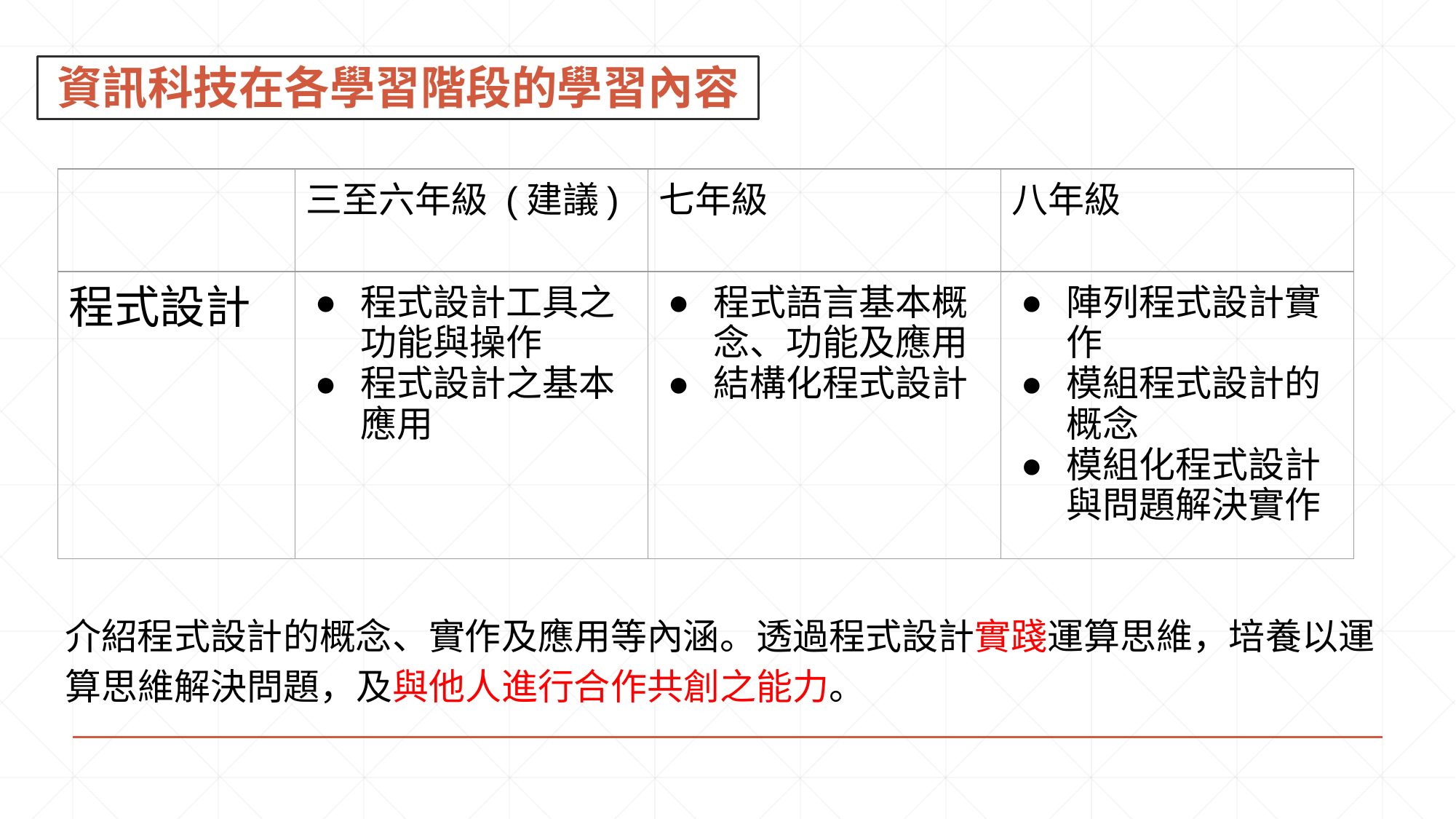

資訊科技在各學習階段的學習內容
|  | 三至六年級 (建議) | 七年級 | 八年級 |
| --- | --- | --- | --- |
| 程式設計 | 程式設計工具之功能與操作 程式設計之基本應用 | 程式語言基本概念、功能及應用 結構化程式設計 | 陣列程式設計實作 模組程式設計的 概念 模組化程式設計與問題解決實作 |
介紹程式設計的概念、實作及應用等內涵。透過程式設計實踐運算思維，培養以運算思維解決問題，及與他人進行合作共創之能力。